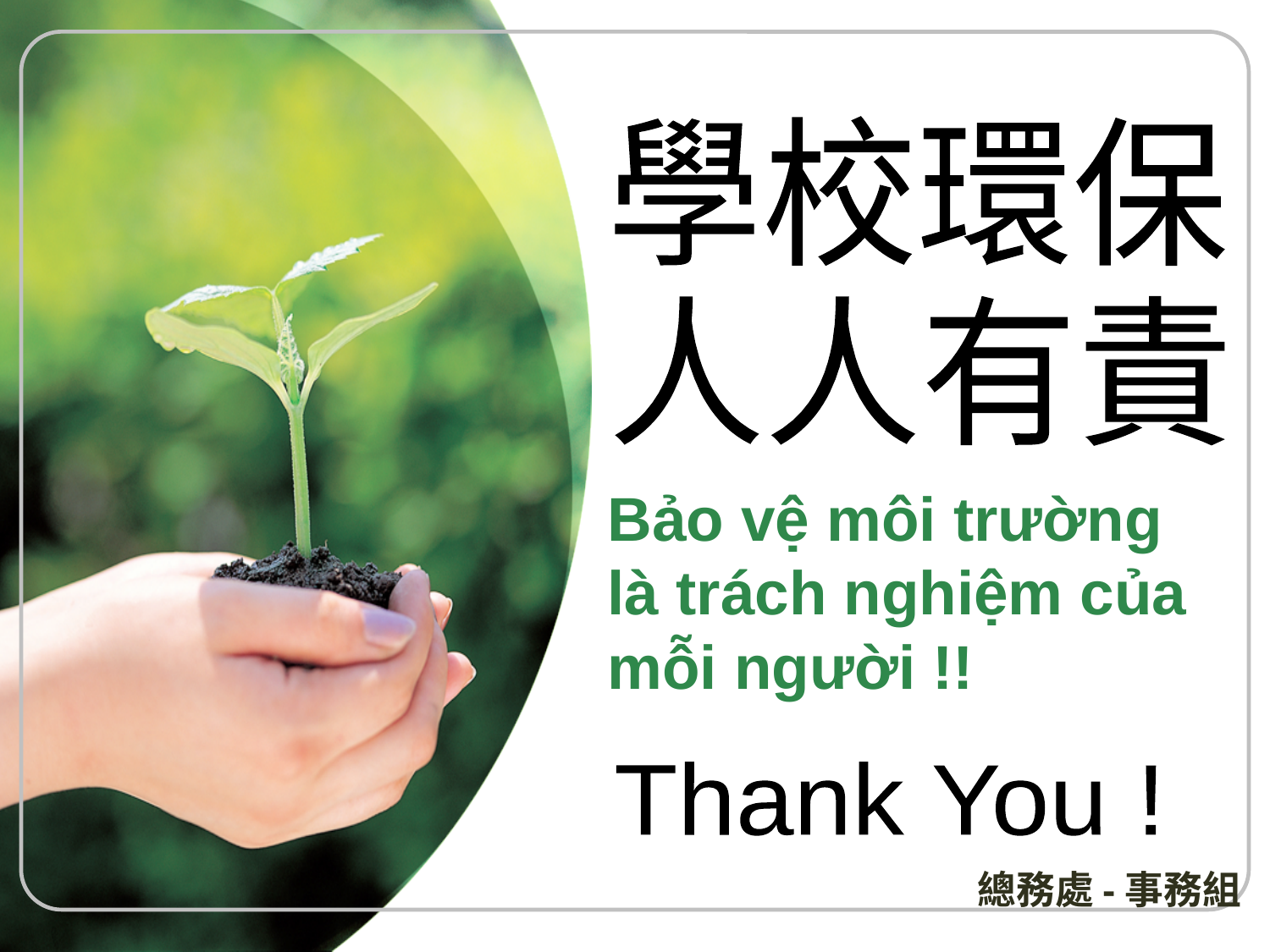

學校環保
人人有責
Bảo vệ môi trường là trách nghiệm của mỗi người !!
Thank You !
總務處-事務組